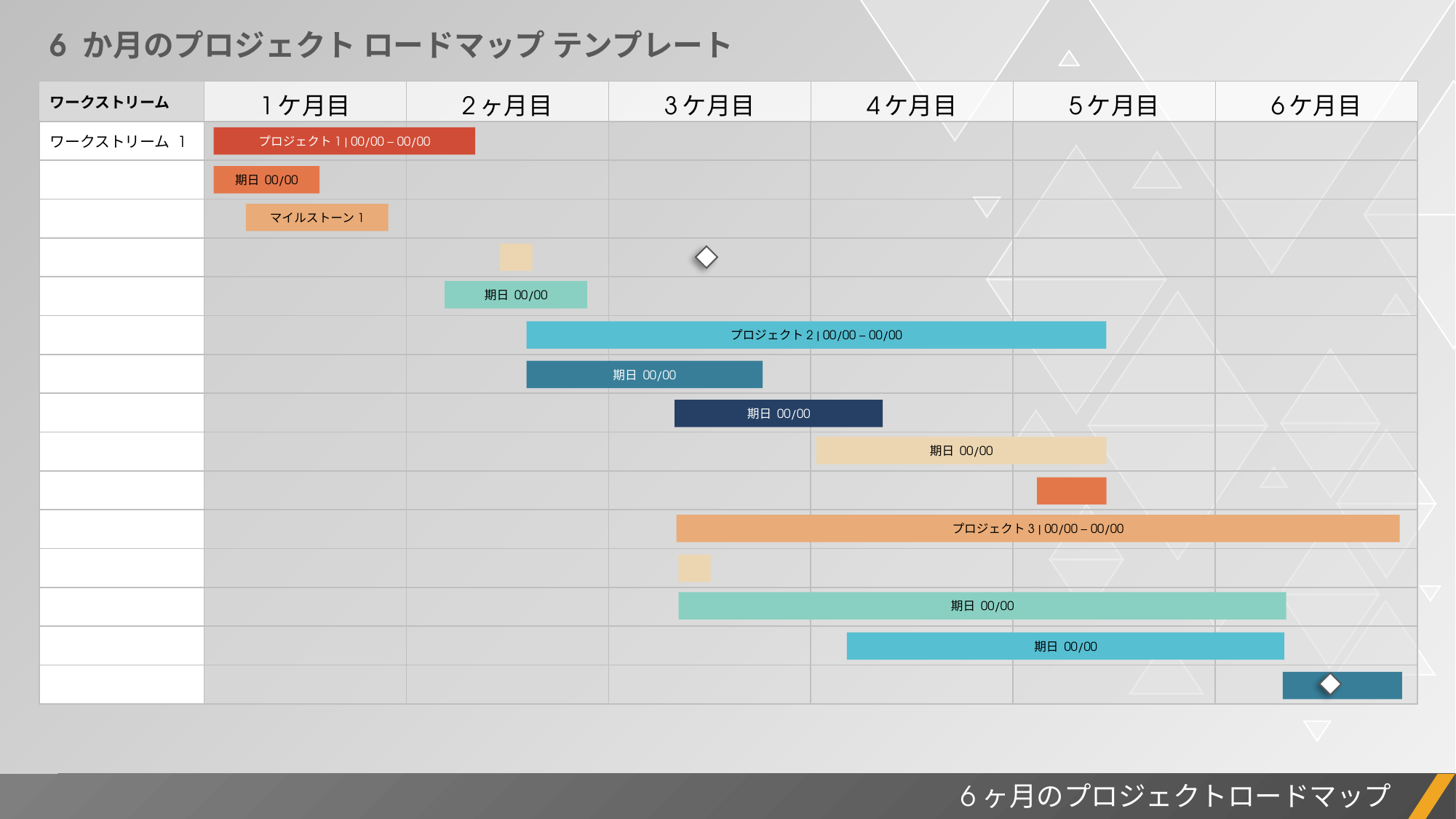

6 か月のプロジェクト ロードマップ テンプレート
| ワークストリーム | 1ケ月目 | 2ヶ月目 | 3ケ月目 | 4ケ月目 | 5ケ月目 | 6ケ月目 |
| --- | --- | --- | --- | --- | --- | --- |
| ワークストリーム 1 |  |  |  |  |  |  |
|  |  |  |  |  |  |  |
|  |  |  |  |  |  |  |
|  |  |  |  |  |  |  |
|  |  |  |  |  |  |  |
|  |  |  |  |  |  |  |
|  |  |  |  |  |  |  |
|  |  |  |  |  |  |  |
|  |  |  |  |  |  |  |
|  |  |  |  |  |  |  |
|  |  |  |  |  |  |  |
|  |  |  |  |  |  |  |
|  |  |  |  |  |  |  |
|  |  |  |  |  |  |  |
|  |  |  |  |  |  |  |
プロジェクト1 | 00/00 – 00/00
期日 00/00
マイルストーン1

期日 00/00
プロジェクト2 | 00/00 – 00/00
期日 00/00
期日 00/00
期日 00/00

プロジェクト3 | 00/00 – 00/00

期日 00/00
期日 00/00

6ヶ月のプロジェクトロードマップ